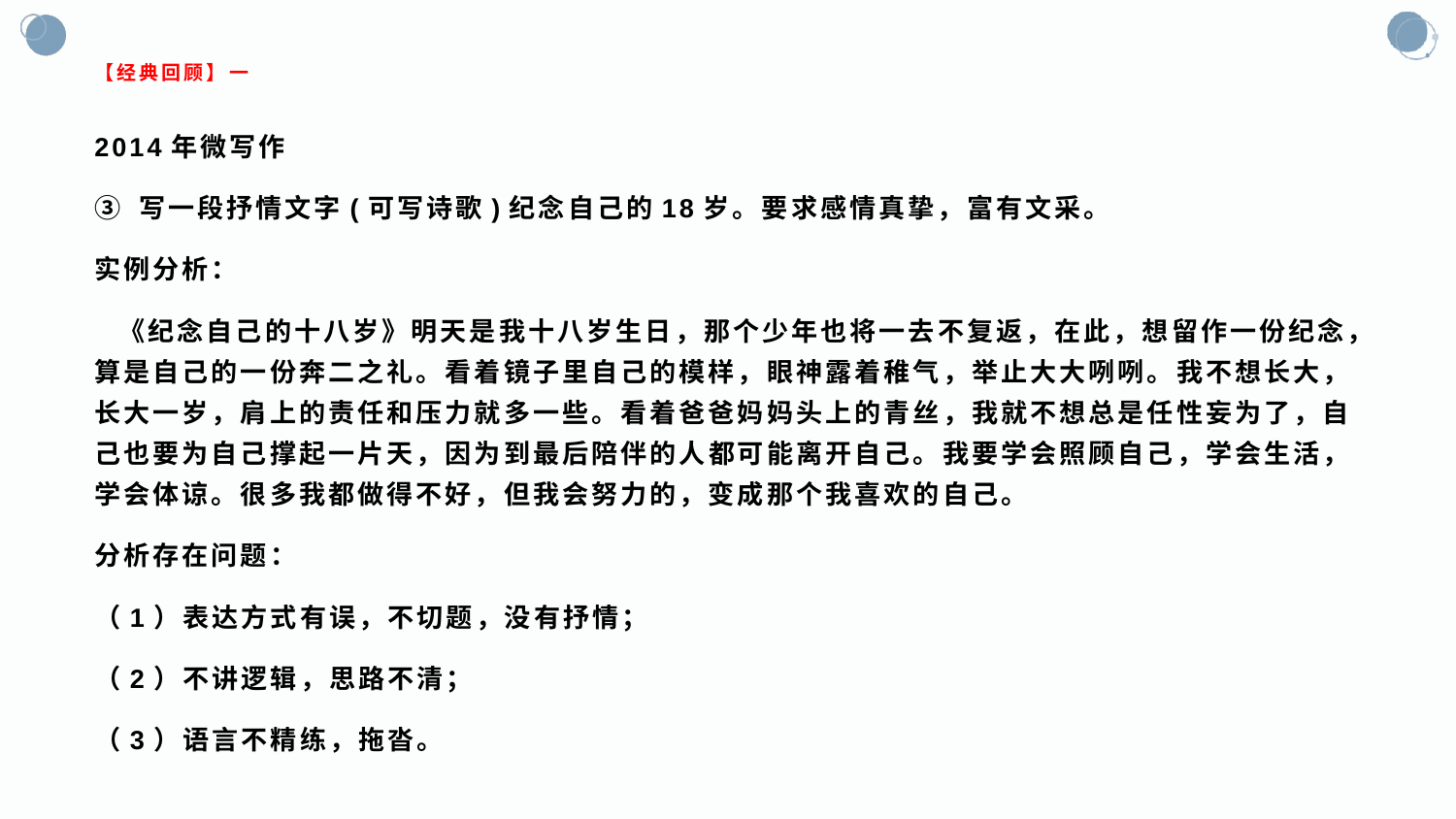

# 【经典回顾】一
2014年微写作
③ 写一段抒情文字(可写诗歌)纪念自己的18岁。要求感情真挚，富有文采。
实例分析：
  《纪念自己的十八岁》明天是我十八岁生日，那个少年也将一去不复返，在此，想留作一份纪念，算是自己的一份奔二之礼。看着镜子里自己的模样，眼神露着稚气，举止大大咧咧。我不想长大，长大一岁，肩上的责任和压力就多一些。看着爸爸妈妈头上的青丝，我就不想总是任性妄为了，自己也要为自己撑起一片天，因为到最后陪伴的人都可能离开自己。我要学会照顾自己，学会生活，学会体谅。很多我都做得不好，但我会努力的，变成那个我喜欢的自己。
分析存在问题：
（1）表达方式有误，不切题，没有抒情；
（2）不讲逻辑，思路不清；
（3）语言不精练，拖沓。